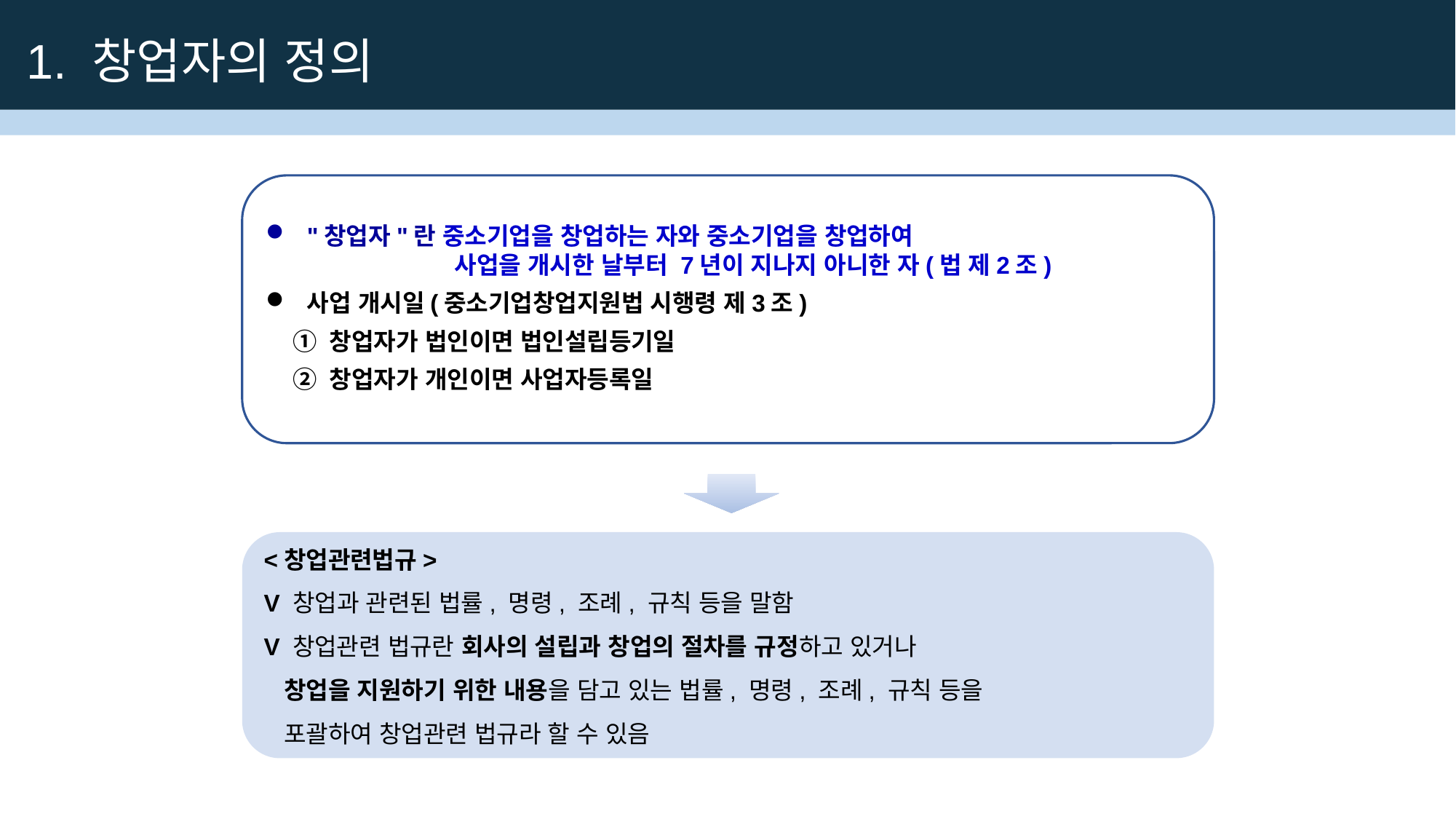

1. 창업자의 정의
"창업자"란 중소기업을 창업하는 자와 중소기업을 창업하여
                      사업을 개시한 날부터 7년이 지나지 아니한 자(법 제2조)
사업 개시일(중소기업창업지원법 시행령 제3조)
    ① 창업자가 법인이면 법인설립등기일
    ② 창업자가 개인이면 사업자등록일

<창업관련법규>
V 창업과 관련된 법률, 명령, 조례, 규칙 등을 말함
V 창업관련 법규란 회사의 설립과 창업의 절차를 규정하고 있거나
   창업을 지원하기 위한 내용을 담고 있는 법률, 명령, 조례, 규칙 등을
   포괄하여 창업관련 법규라 할 수 있음